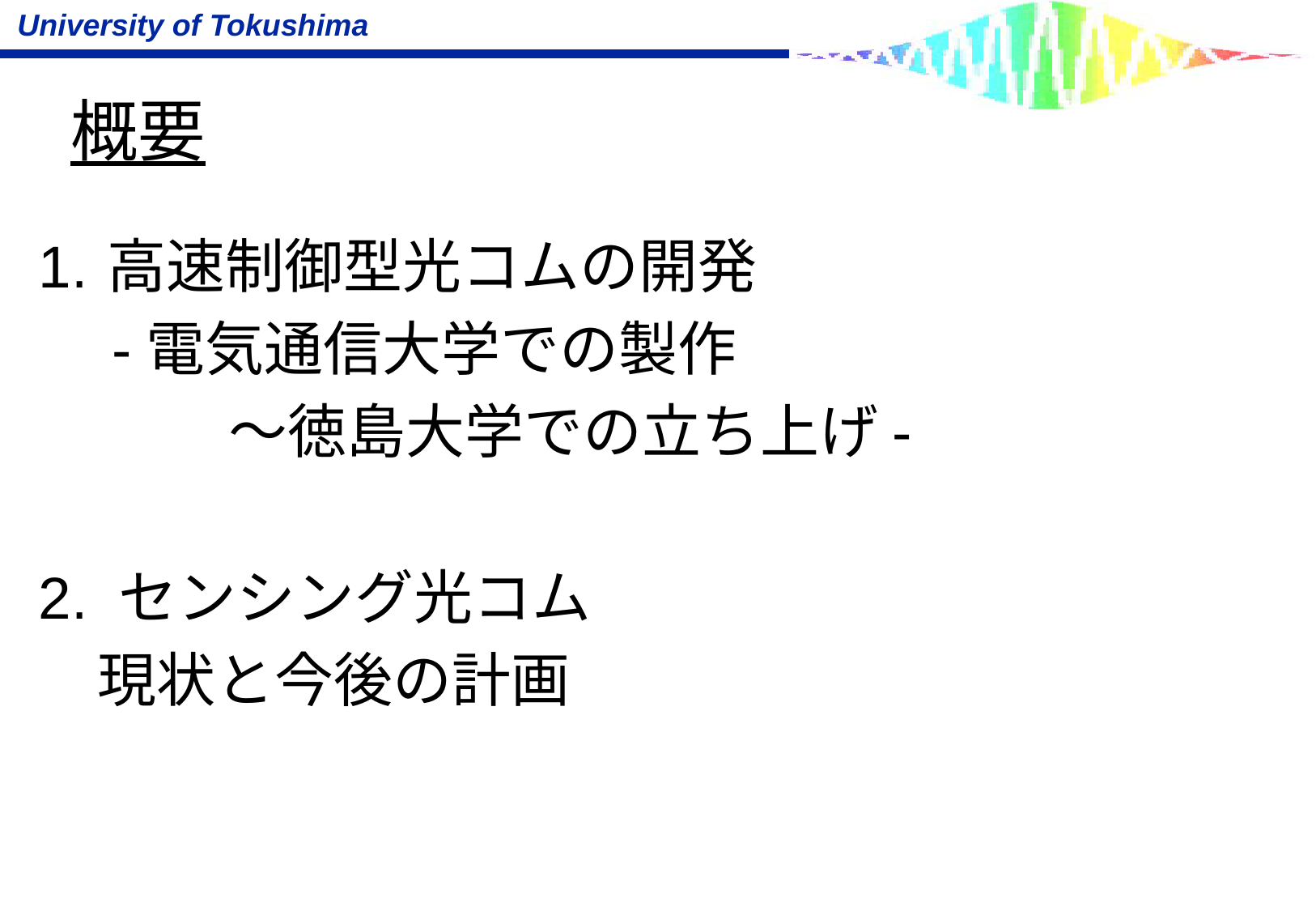

概要
高速制御型光コムの開発
　-電気通信大学での製作
		〜徳島大学での立ち上げ-

2. センシング光コム
　現状と今後の計画